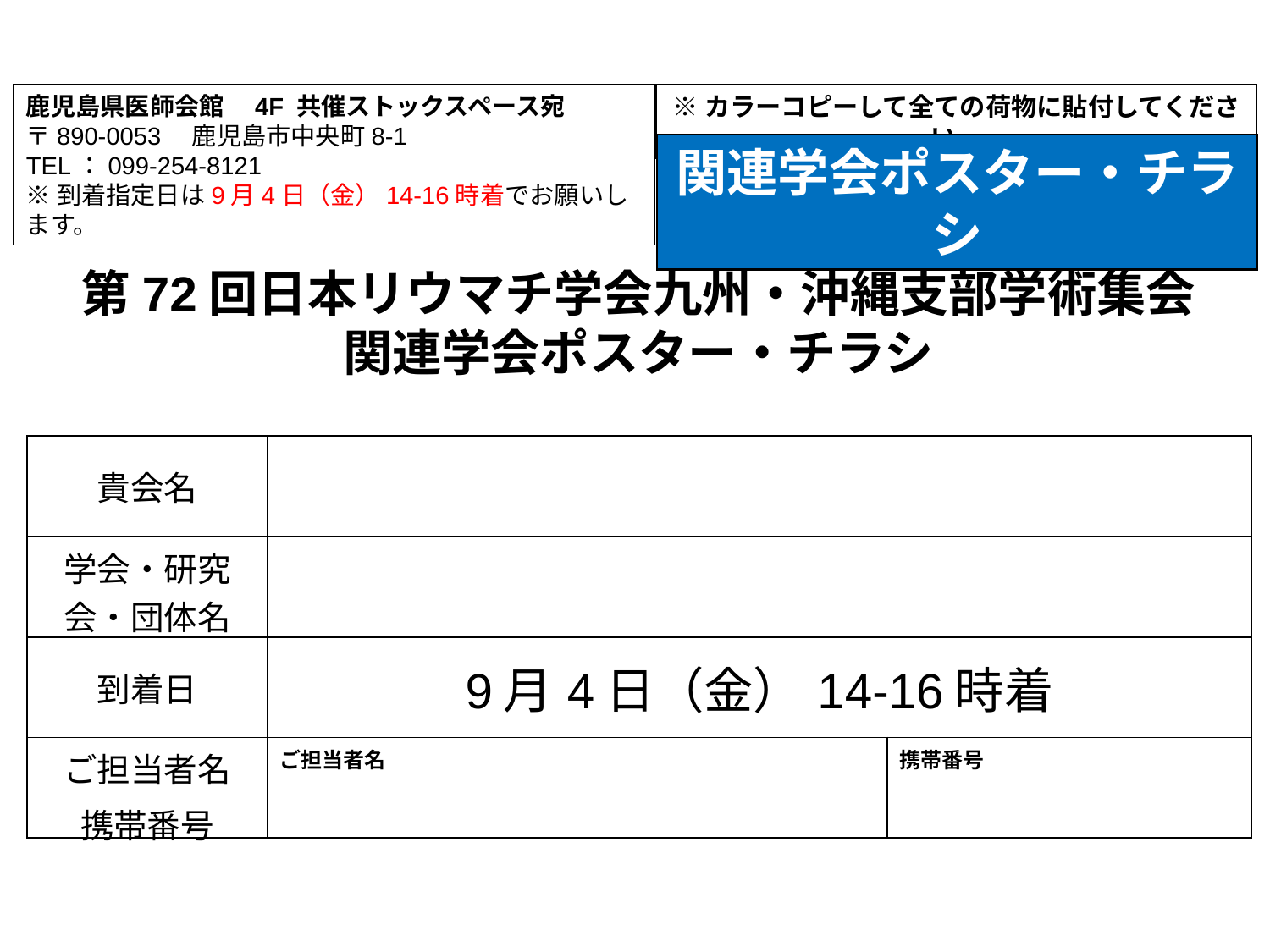

鹿児島県医師会館　4F 共催ストックスペース宛
〒890-0053　鹿児島市中央町8-1
TEL：099-254-8121
※到着指定日は9月4日（金）14-16時着でお願いします。
※カラーコピーして全ての荷物に貼付してください。
関連学会ポスター・チラシ
第72回日本リウマチ学会九州・沖縄支部学術集会
関連学会ポスター・チラシ
| 貴会名 |  |  |
| --- | --- | --- |
| 学会・研究会・団体名 |  |  |
| 到着日 | 9月4日（金）14-16時着 |  |
| ご担当者名 携帯番号 | ご担当者名 | 携帯番号 |